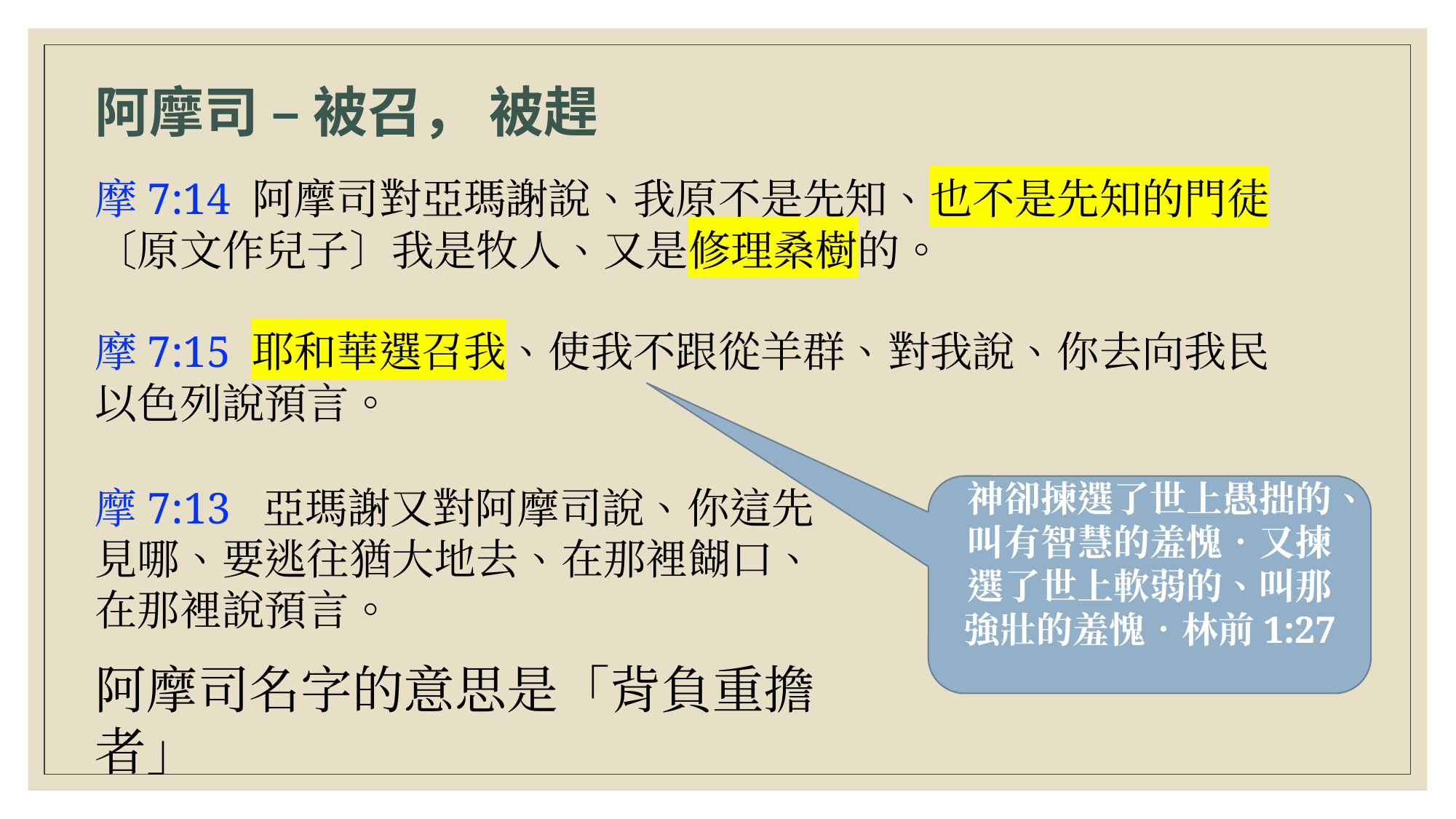

# 阿摩司 – 被召， 被趕
摩7:14 阿摩司對亞瑪謝說、我原不是先知、也不是先知的門徒〔原文作兒子〕我是牧人、又是修理桑樹的。

摩7:15 耶和華選召我、使我不跟從羊群、對我說、你去向我民以色列說預言。
摩7:13  亞瑪謝又對阿摩司說、你這先見哪、要逃往猶大地去、在那裡餬口、在那裡說預言。
神卻揀選了世上愚拙的、叫有智慧的羞愧．又揀選了世上軟弱的、叫那強壯的羞愧．林前1:27
阿摩司名字的意思是「背負重擔者」